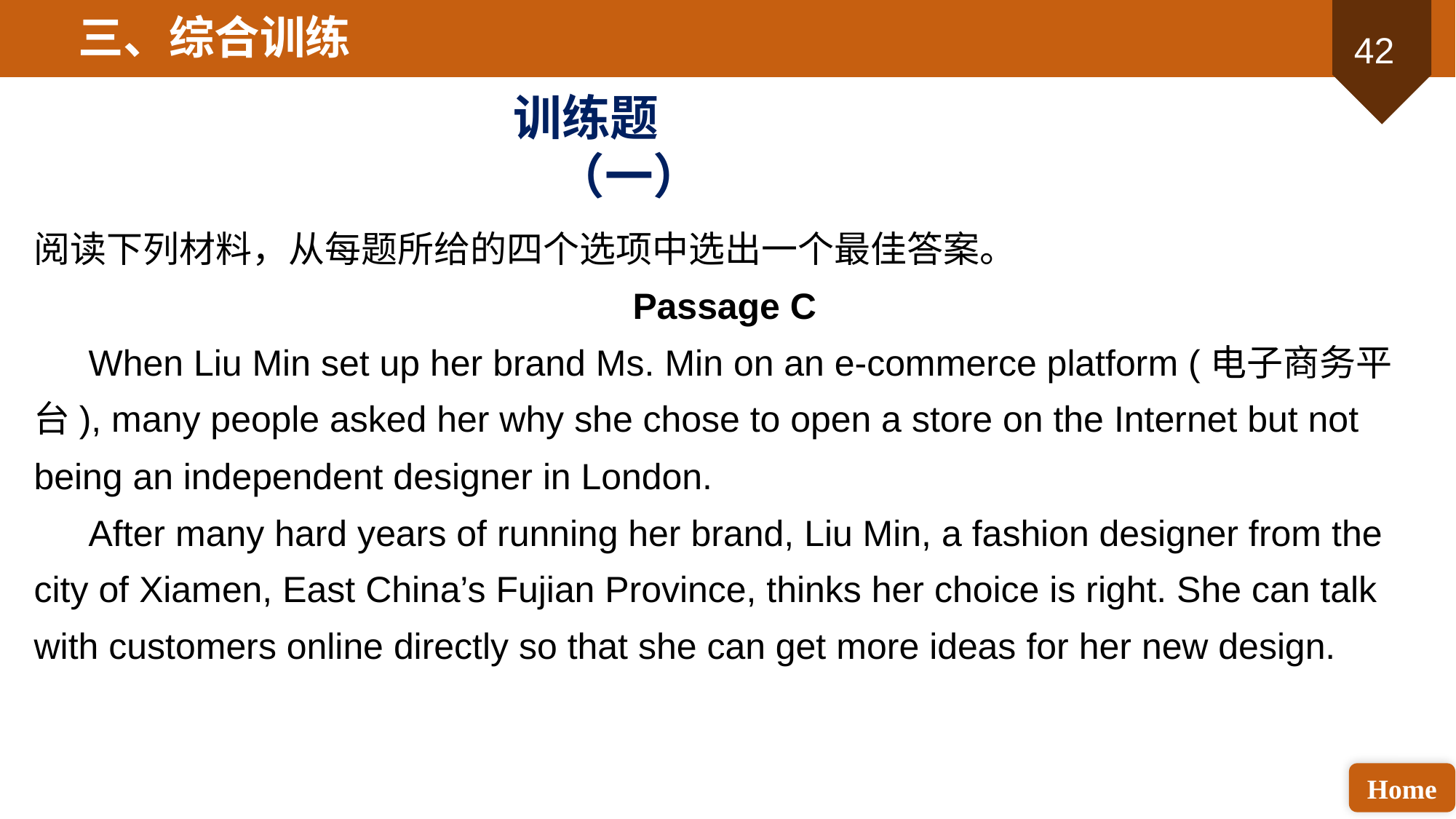

三、综合训练
训练题（一）
阅读下列材料，从每题所给的四个选项中选出一个最佳答案。
Passage C
When Liu Min set up her brand Ms. Min on an e-commerce platform (电子商务平台), many people asked her why she chose to open a store on the Internet but not being an independent designer in London.
After many hard years of running her brand, Liu Min, a fashion designer from the city of Xiamen, East China’s Fujian Province, thinks her choice is right. She can talk with customers online directly so that she can get more ideas for her new design.